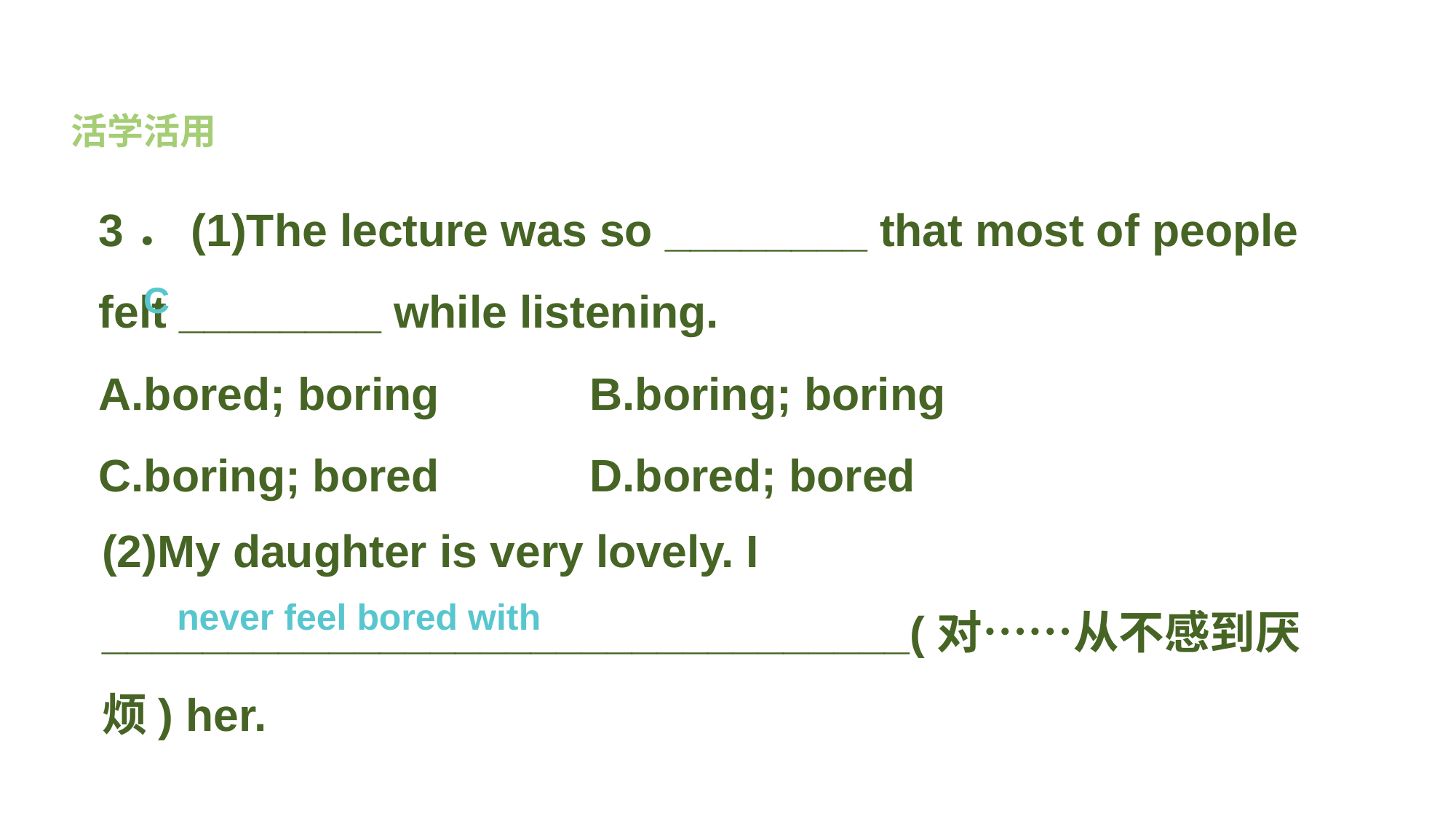

活学活用
3．(1)The lecture was so ________ that most of people felt ________ while listening.
A.bored; boring            B.boring; boring
C.boring; bored            D.bored; bored
C
(2)My daughter is very lovely. I ________________________________(对……从不感到厌烦) her.
never feel bored with